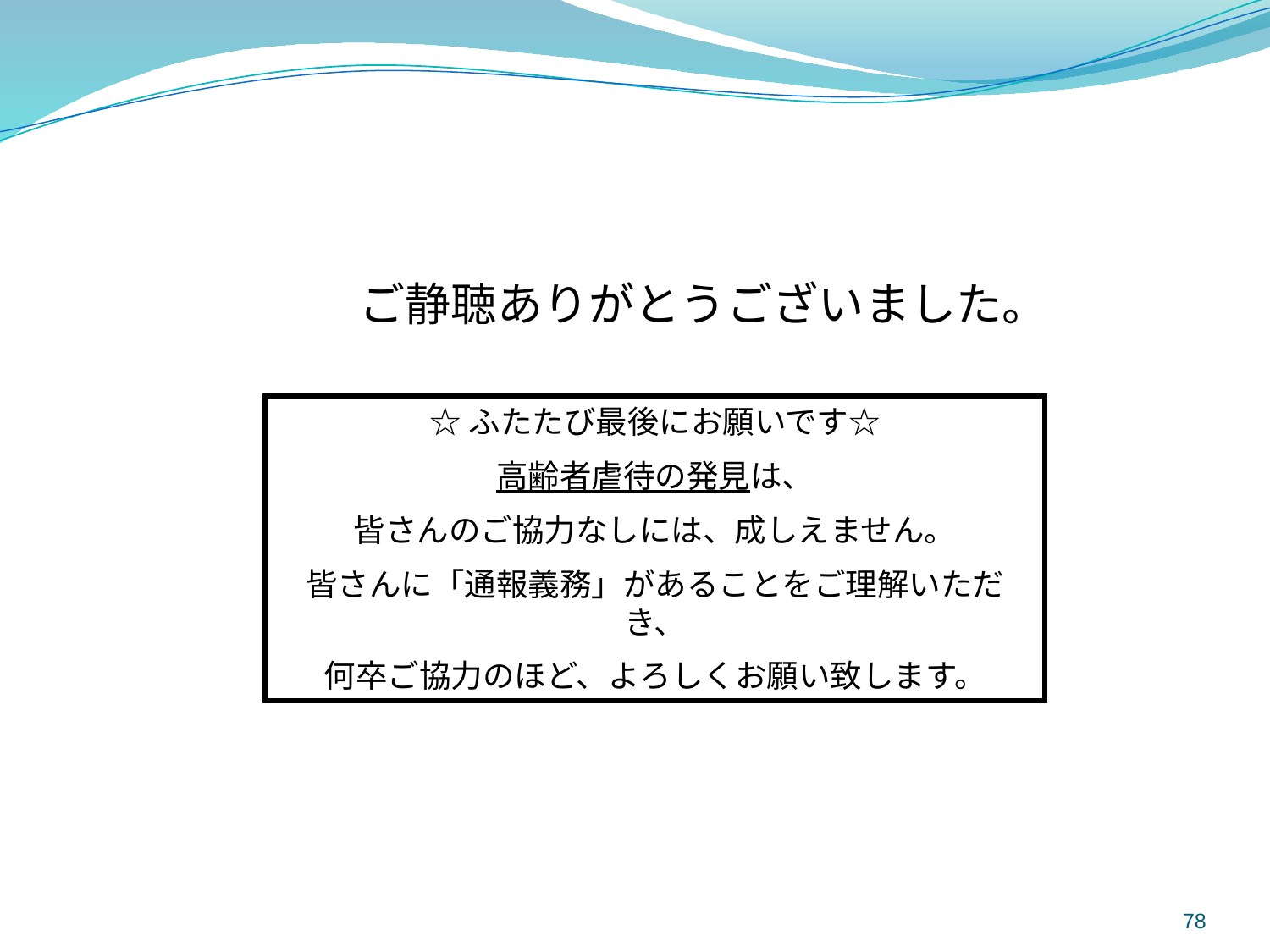

ご静聴ありがとうございました。

☆ふたたび最後にお願いです☆
高齢者虐待の発見は、
皆さんのご協力なしには、成しえません。
皆さんに「通報義務」があることをご理解いただき、
何卒ご協力のほど、よろしくお願い致します。
78